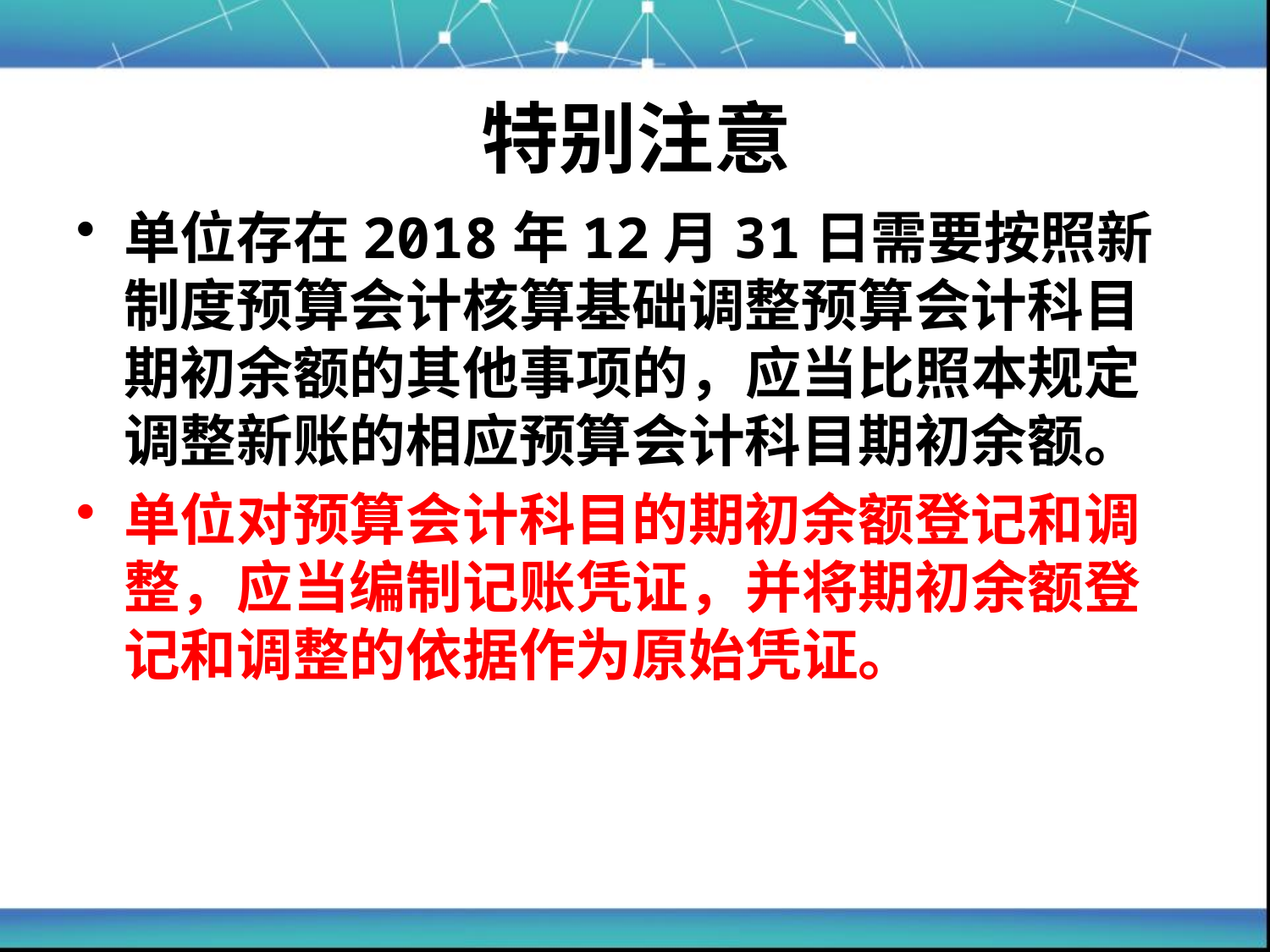

# 特别注意
单位存在2018年12月31日需要按照新制度预算会计核算基础调整预算会计科目期初余额的其他事项的，应当比照本规定调整新账的相应预算会计科目期初余额。
单位对预算会计科目的期初余额登记和调整，应当编制记账凭证，并将期初余额登记和调整的依据作为原始凭证。